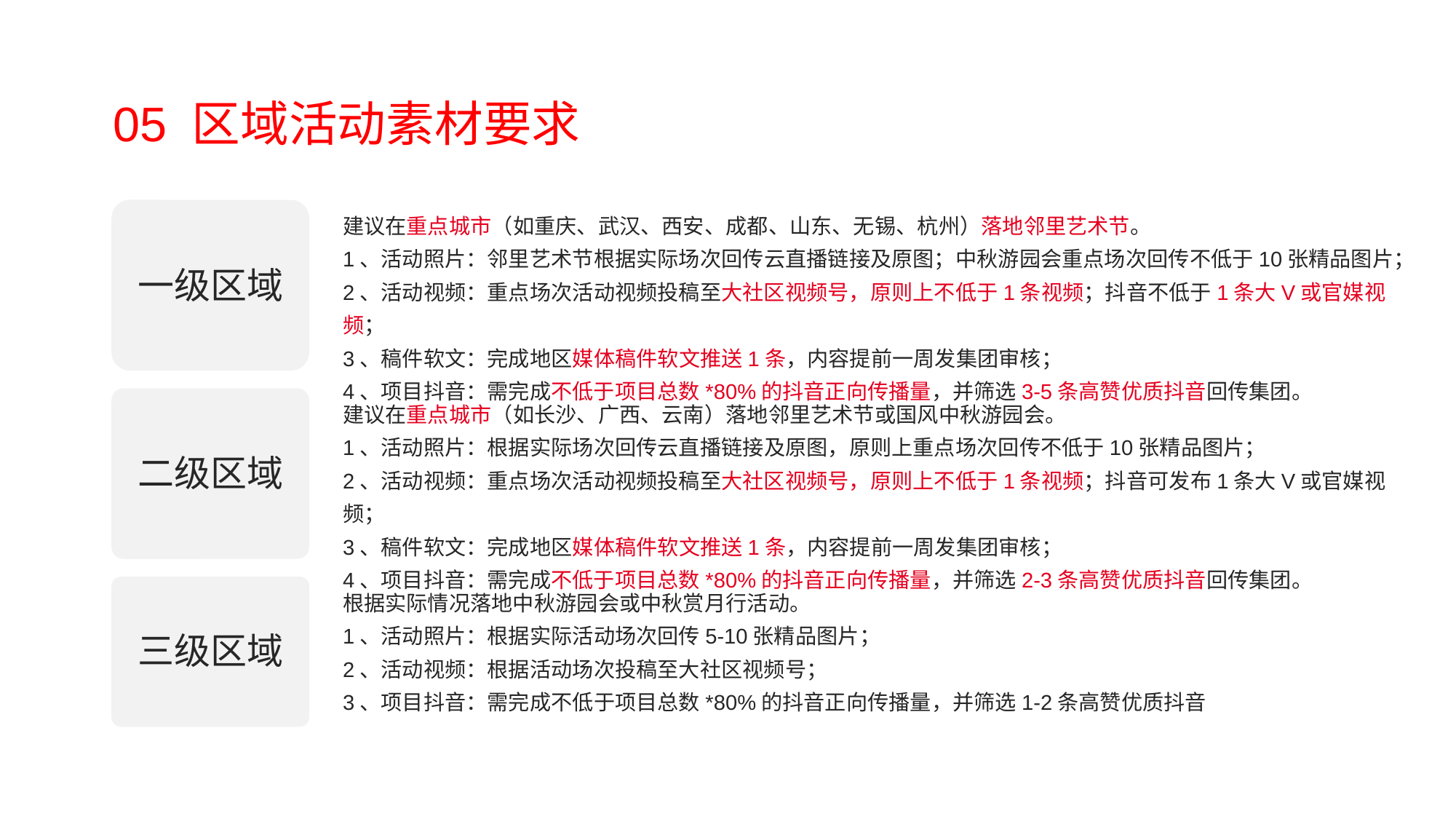

05 区域活动素材要求
建议在重点城市（如重庆、武汉、西安、成都、山东、无锡、杭州）落地邻里艺术节。
1、活动照片：邻里艺术节根据实际场次回传云直播链接及原图；中秋游园会重点场次回传不低于10张精品图片；
2、活动视频：重点场次活动视频投稿至大社区视频号，原则上不低于1条视频；抖音不低于1条大V或官媒视频；
3、稿件软文：完成地区媒体稿件软文推送1条，内容提前一周发集团审核；
4、项目抖音：需完成不低于项目总数*80%的抖音正向传播量，并筛选3-5条高赞优质抖音回传集团。

一级区域
建议在重点城市（如长沙、广西、云南）落地邻里艺术节或国风中秋游园会。
1、活动照片：根据实际场次回传云直播链接及原图，原则上重点场次回传不低于10张精品图片；
2、活动视频：重点场次活动视频投稿至大社区视频号，原则上不低于1条视频；抖音可发布1条大V或官媒视频；
3、稿件软文：完成地区媒体稿件软文推送1条，内容提前一周发集团审核；
4、项目抖音：需完成不低于项目总数*80%的抖音正向传播量，并筛选2-3条高赞优质抖音回传集团。

二级区域
根据实际情况落地中秋游园会或中秋赏月行活动。
1、活动照片：根据实际活动场次回传5-10张精品图片；
2、活动视频：根据活动场次投稿至大社区视频号；
3、项目抖音：需完成不低于项目总数*80%的抖音正向传播量，并筛选1-2条高赞优质抖音

三级区域